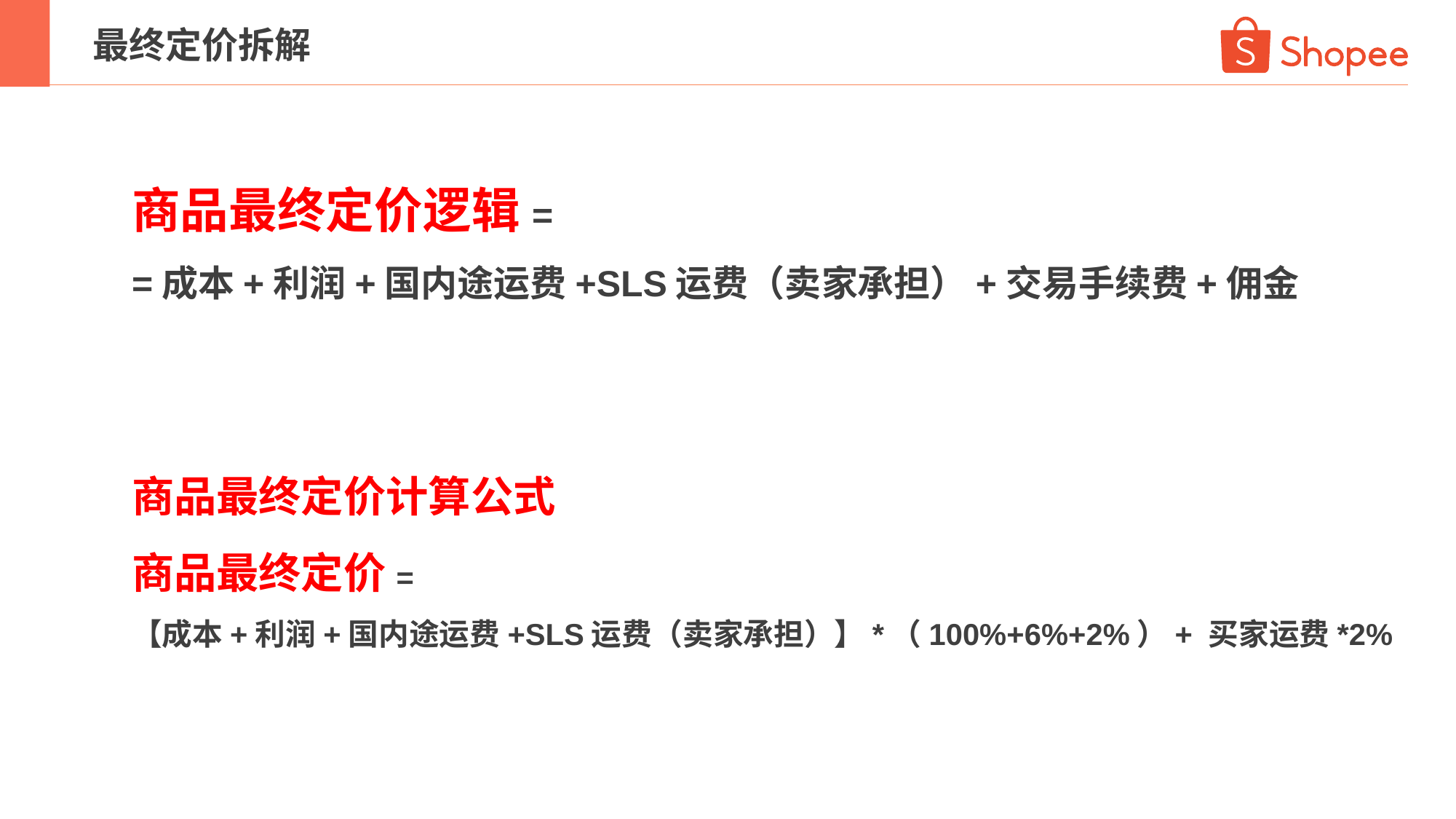

最终定价拆解
商品最终定价逻辑=
=成本+利润+国内途运费+SLS运费（卖家承担）+交易手续费+佣金
商品最终定价计算公式
商品最终定价=
【成本+利润+国内途运费+SLS运费（卖家承担）】*（100%+6%+2%）+ 买家运费*2%